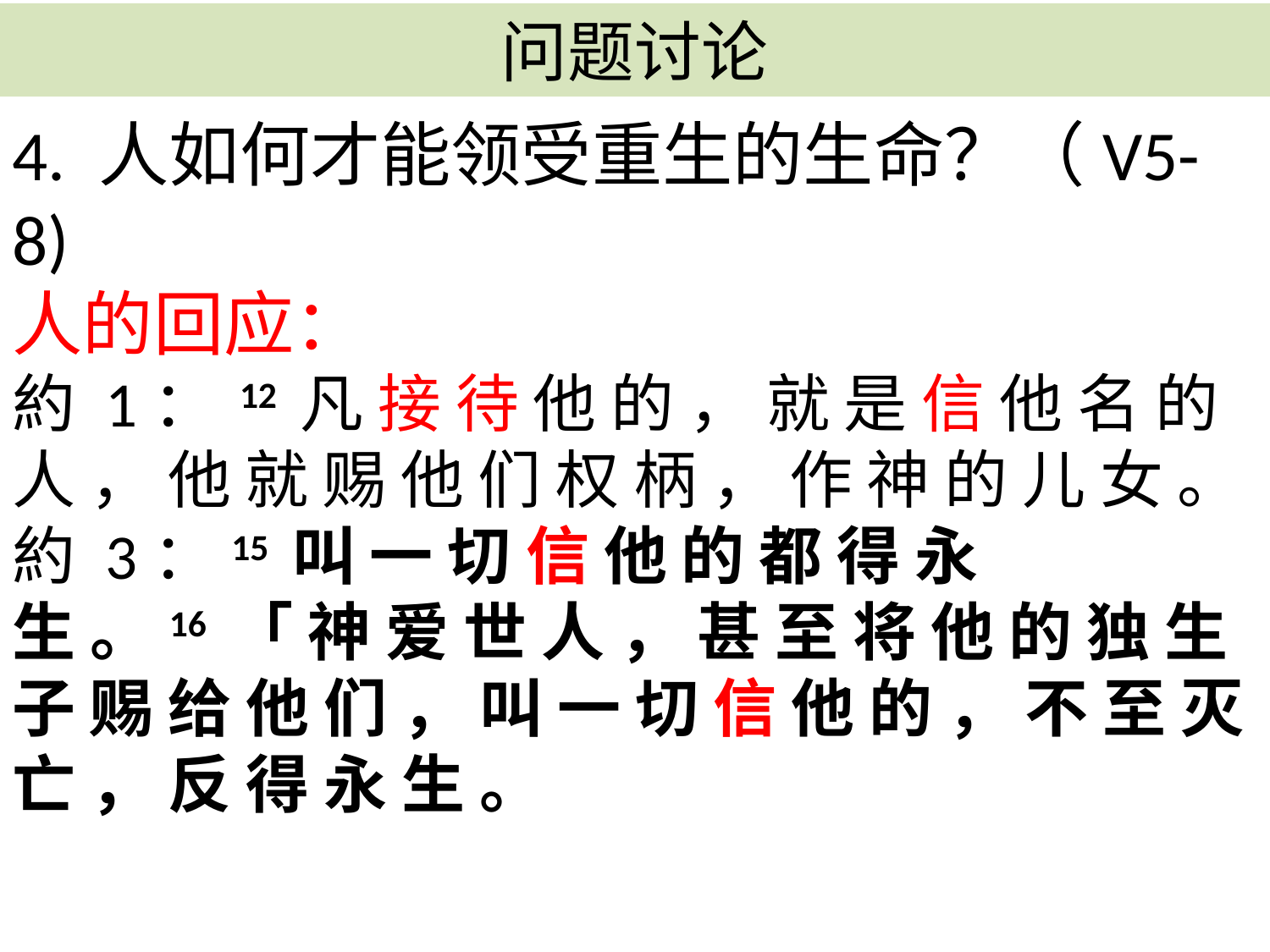

# 问题讨论
4. 人如何才能领受重生的生命？（V5-8)
人的回应：
約 1： 12 凡 接 待 他 的 ， 就 是 信 他 名 的 人 ， 他 就 赐 他 们 权 柄 ， 作 神 的 儿 女 。
約 3：15 叫 一 切 信 他 的 都 得 永 生 。16 「 神 爱 世 人 ， 甚 至 将 他 的 独 生 子 赐 给 他 们 ， 叫 一 切 信 他 的 ， 不 至 灭 亡 ， 反 得 永 生 。